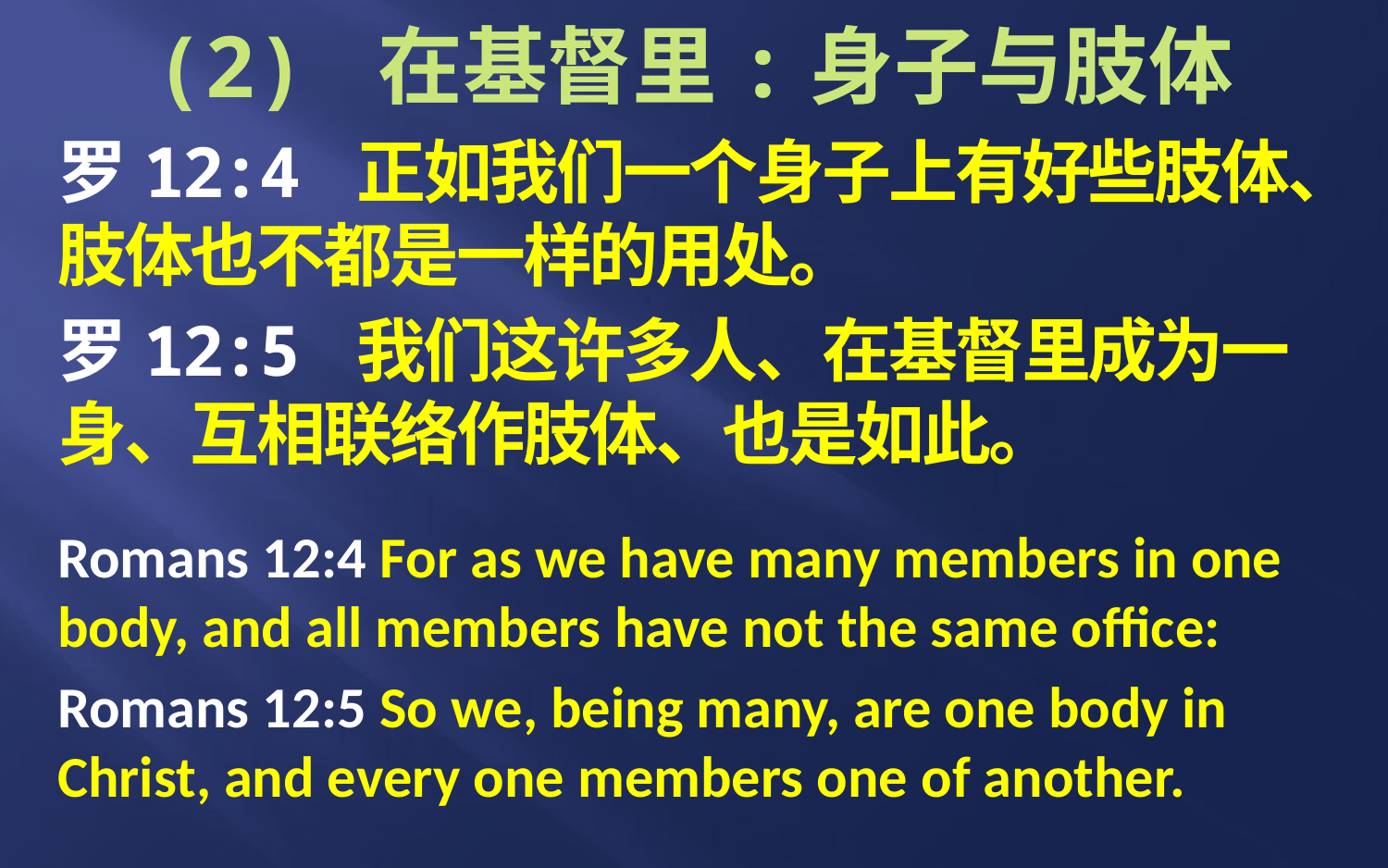

# (2) 在基督里:身子与肢体
罗12:4 正如我们一个身子上有好些肢体、肢体也不都是一样的用处。
罗12:5 我们这许多人、在基督里成为一身、互相联络作肢体、也是如此。

Romans 12:4 For as we have many members in one body, and all members have not the same office:
Romans 12:5 So we, being many, are one body in Christ, and every one members one of another.